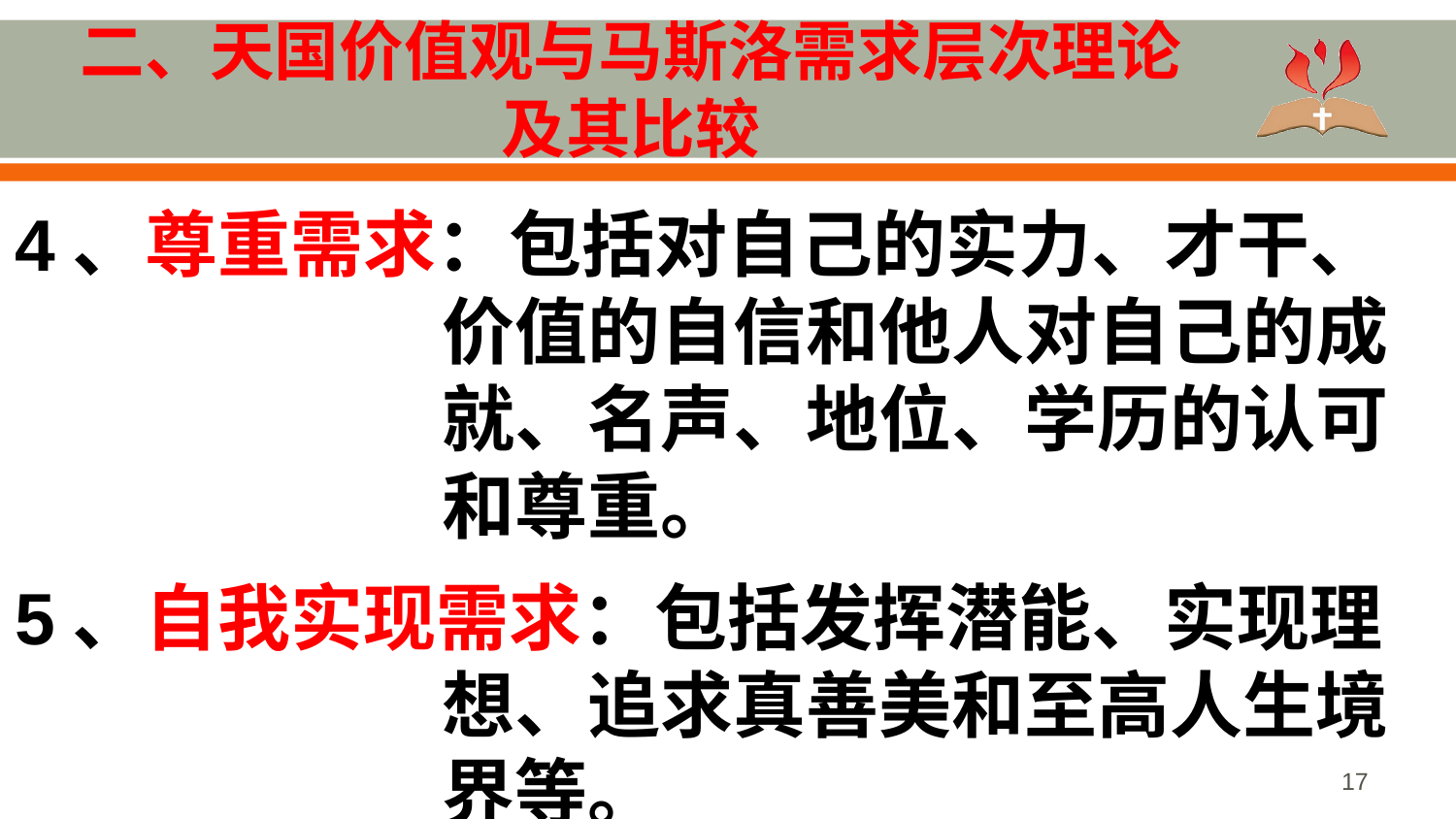

# 二、天国价值观与马斯洛需求层次理论 及其比较
4、尊重需求：包括对自己的实力、才干、价值的自信和他人对自己的成就、名声、地位、学历的认可和尊重。
5、自我实现需求：包括发挥潜能、实现理想、追求真善美和至高人生境界等。

17